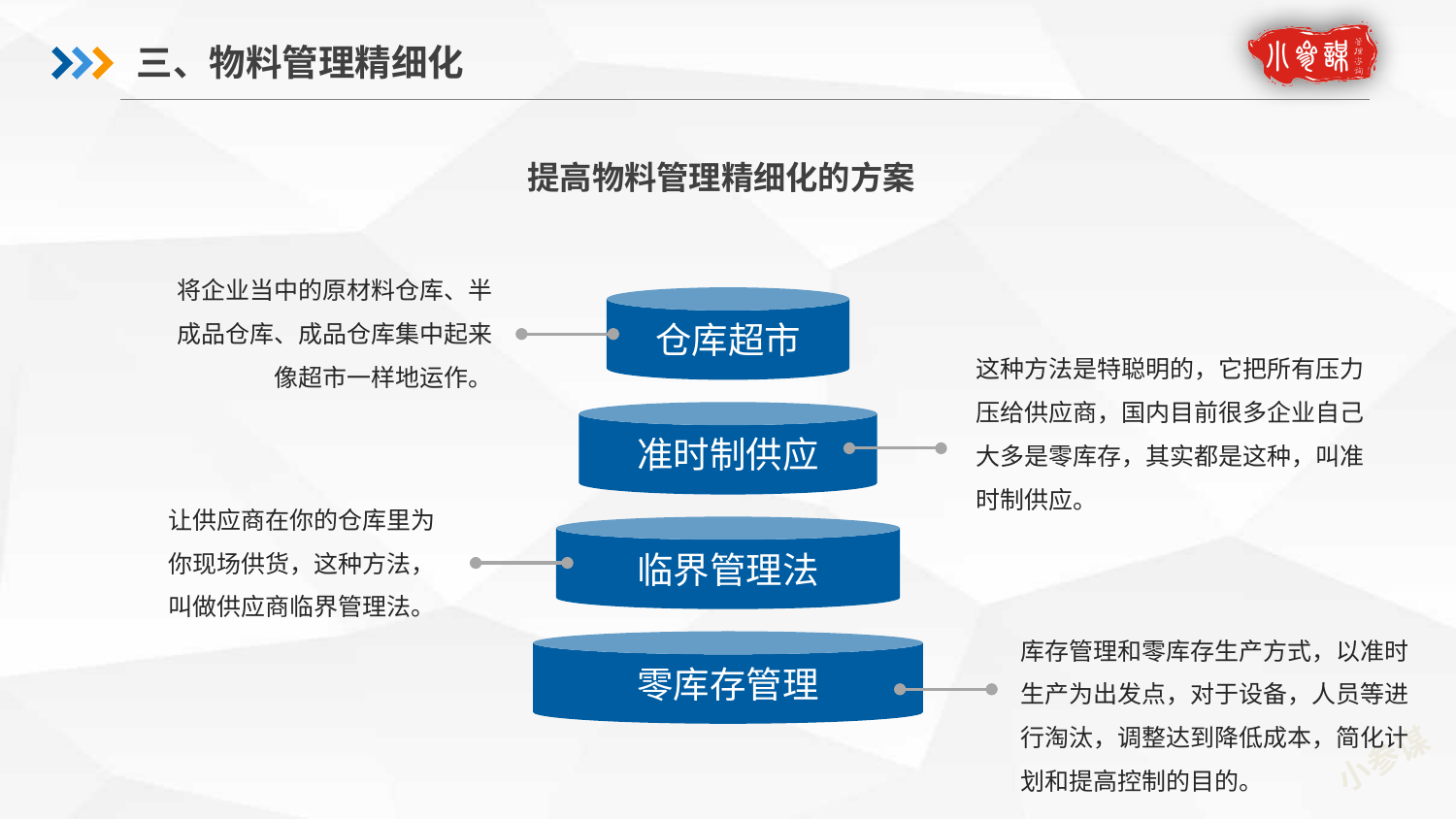

三、物料管理精细化
提高物料管理精细化的方案
将企业当中的原材料仓库、半成品仓库、成品仓库集中起来像超市一样地运作。
仓库超市
这种方法是特聪明的，它把所有压力压给供应商，国内目前很多企业自己大多是零库存，其实都是这种，叫准时制供应。
准时制供应
让供应商在你的仓库里为你现场供货，这种方法，叫做供应商临界管理法。
临界管理法
库存管理和零库存生产方式，以准时生产为出发点，对于设备，人员等进行淘汰，调整达到降低成本，简化计划和提高控制的目的。
零库存管理